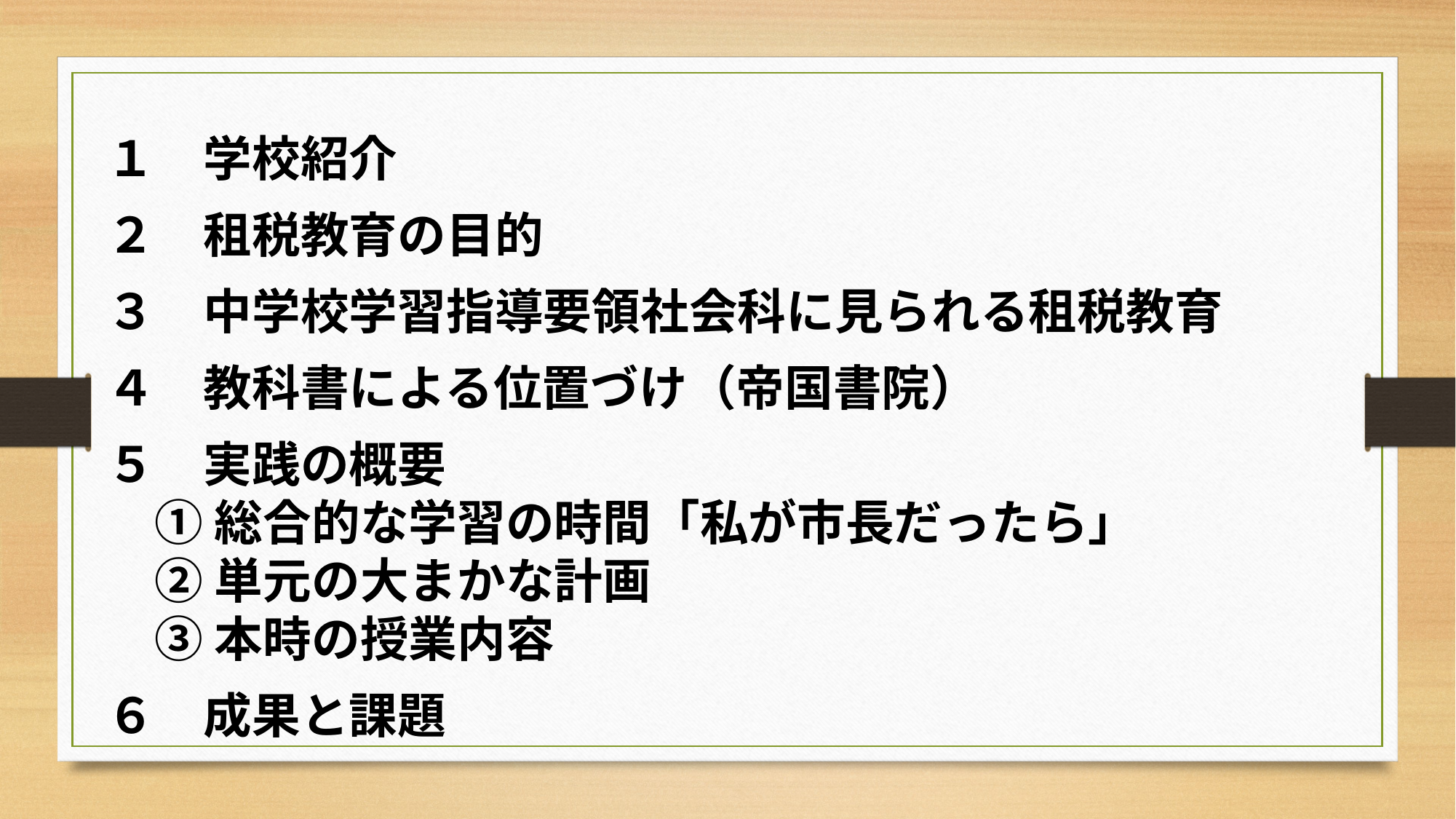

１　学校紹介

２　租税教育の目的

３　中学校学習指導要領社会科に見られる租税教育

４　教科書による位置づけ（帝国書院）

５　実践の概要
　① 総合的な学習の時間「私が市長だったら」
　② 単元の大まかな計画
　③ 本時の授業内容

６　成果と課題